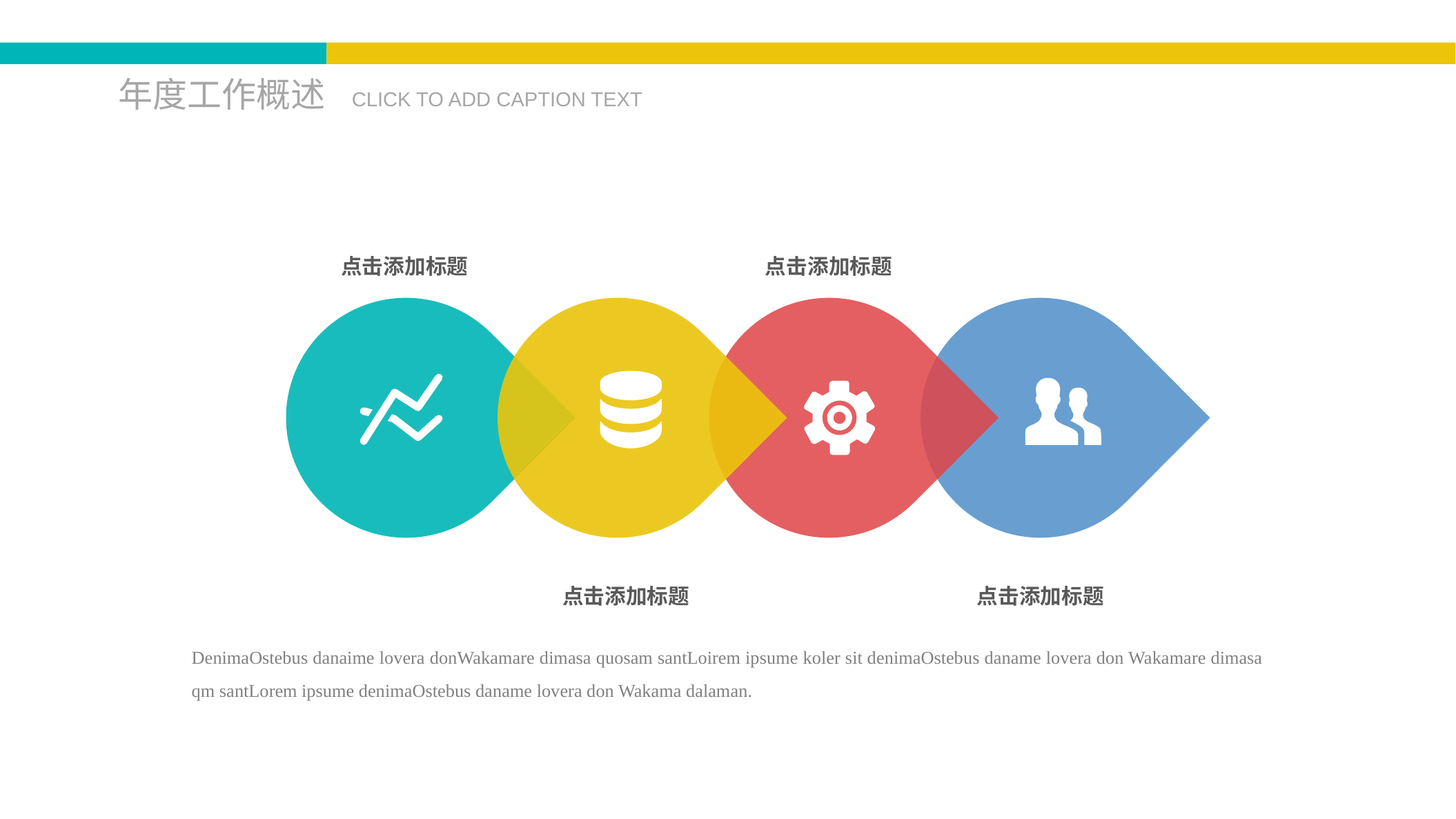

年度工作概述
CLICK TO ADD CAPTION TEXT
点击添加标题
点击添加标题

点击添加标题
点击添加标题
DenimaOstebus danaime lovera donWakamare dimasa quosam santLoirem ipsume koler sit denimaOstebus daname lovera don Wakamare dimasa qm santLorem ipsume denimaOstebus daname lovera don Wakama dalaman.